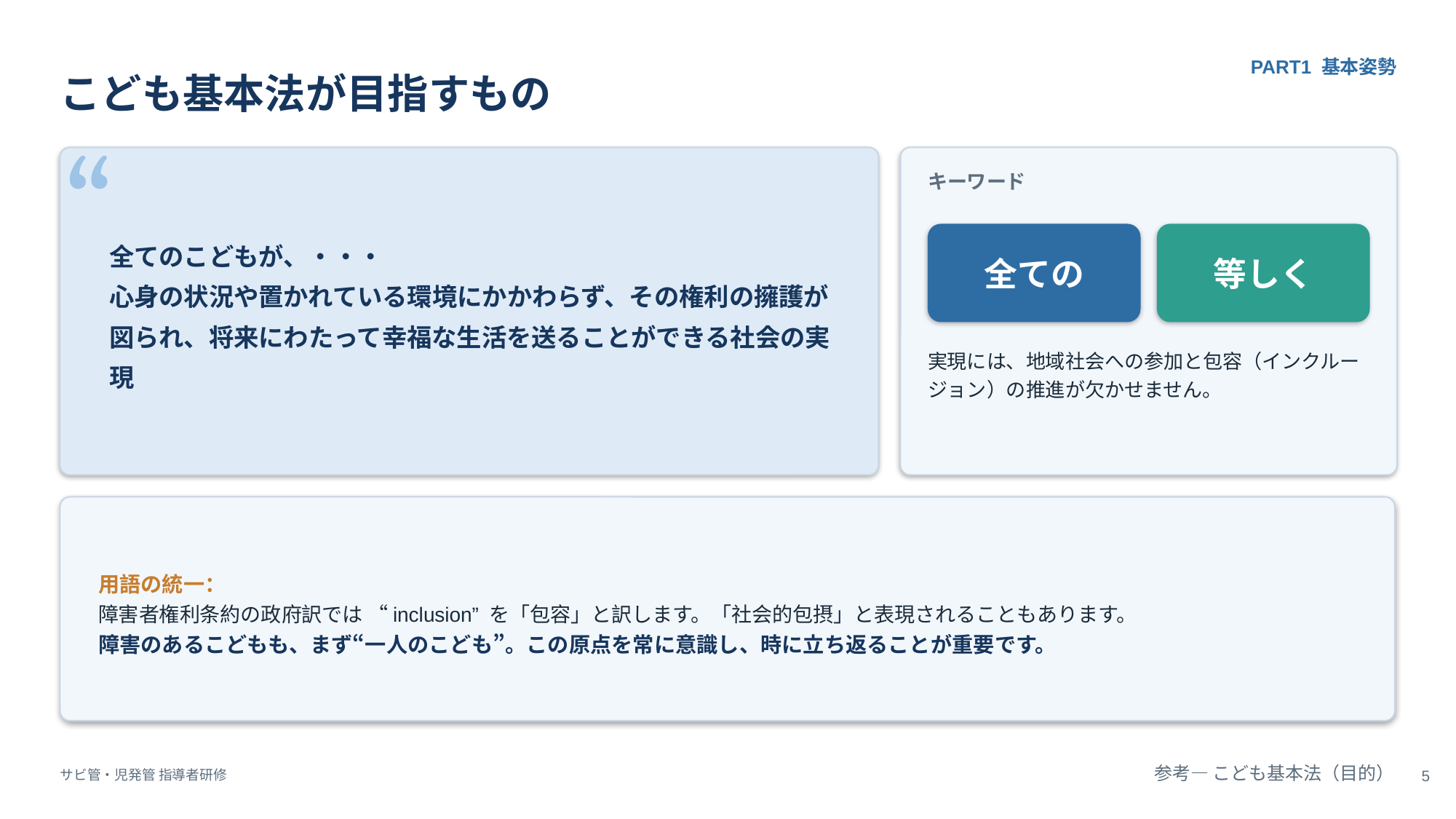

こども基本法が目指すもの
PART1 基本姿勢
“

キーワード

全ての

等しく
全てのこどもが、・・・
心身の状況や置かれている環境にかかわらず、その権利の擁護が図られ、将来にわたって幸福な生活を送ることができる社会の実現
実現には、地域社会への参加と包容（インクルージョン）の推進が欠かせません。

用語の統一：
障害者権利条約の政府訳では “inclusion” を「包容」と訳します。「社会的包摂」と表現されることもあります。
障害のあるこどもも、まず“一人のこども”。この原点を常に意識し、時に立ち返ることが重要です。
参考― こども基本法（目的）
サビ管・児発管 指導者研修
5